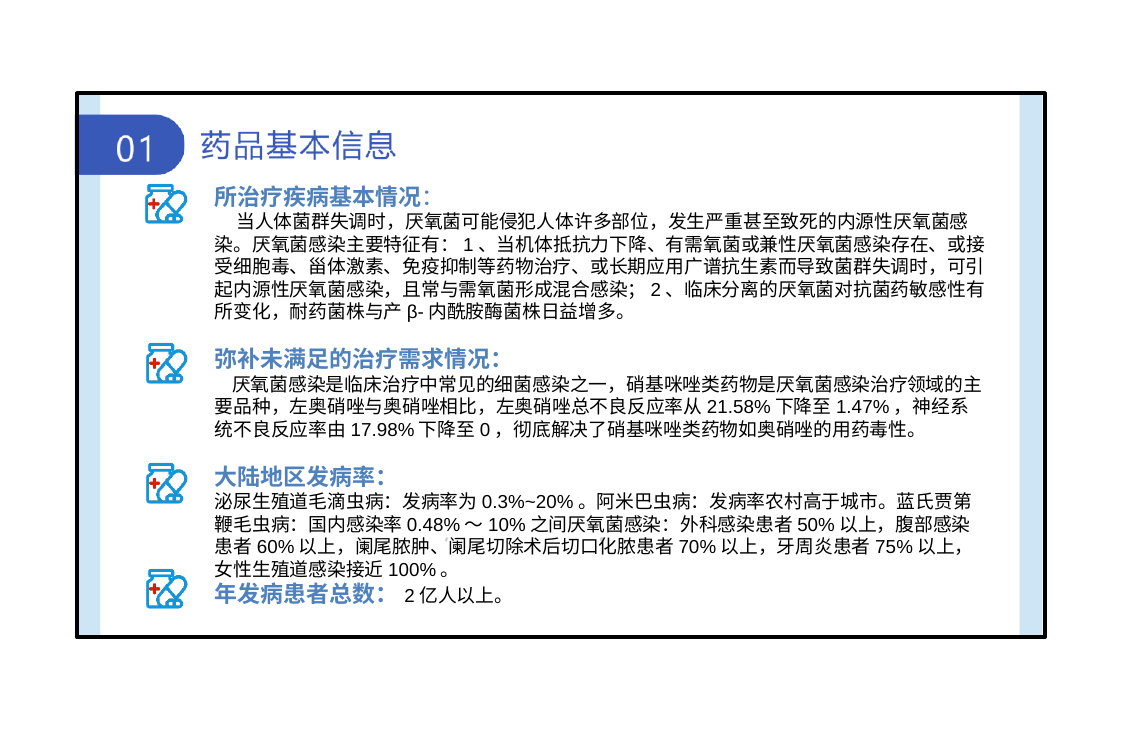

所治疗疾病基本情况：
    当人体菌群失调时，厌氧菌可能侵犯人体许多部位，发生严重甚至致死的内源性厌氧菌感染。厌氧菌感染主要特征有：1、当机体抵抗力下降、有需氧菌或兼性厌氧菌感染存在、或接受细胞毒、甾体激素、免疫抑制等药物治疗、或长期应用广谱抗生素而导致菌群失调时，可引起内源性厌氧菌感染，且常与需氧菌形成混合感染；2、临床分离的厌氧菌对抗菌药敏感性有所变化，耐药菌株与产β-内酰胺酶菌株日益增多。

弥补未满足的治疗需求情况：
   厌氧菌感染是临床治疗中常见的细菌感染之一，硝基咪唑类药物是厌氧菌感染治疗领域的主要品种，左奥硝唑与奥硝唑相比，左奥硝唑总不良反应率从21.58%下降至1.47%，神经系统不良反应率由17.98%下降至0，彻底解决了硝基咪唑类药物如奥硝唑的用药毒性。

大陆地区发病率：
泌尿生殖道毛滴虫病：发病率为0.3%~20%。阿米巴虫病：发病率农村高于城市。蓝氏贾第鞭毛虫病：国内感染率0.48%～10%之间厌氧菌感染：外科感染患者50%以上，腹部感染患者60%以上，阑尾脓肿、阑尾切除术后切口化脓患者70%以上，牙周炎患者75%以上，女性生殖道感染接近100%。
年发病患者总数：2亿人以上。